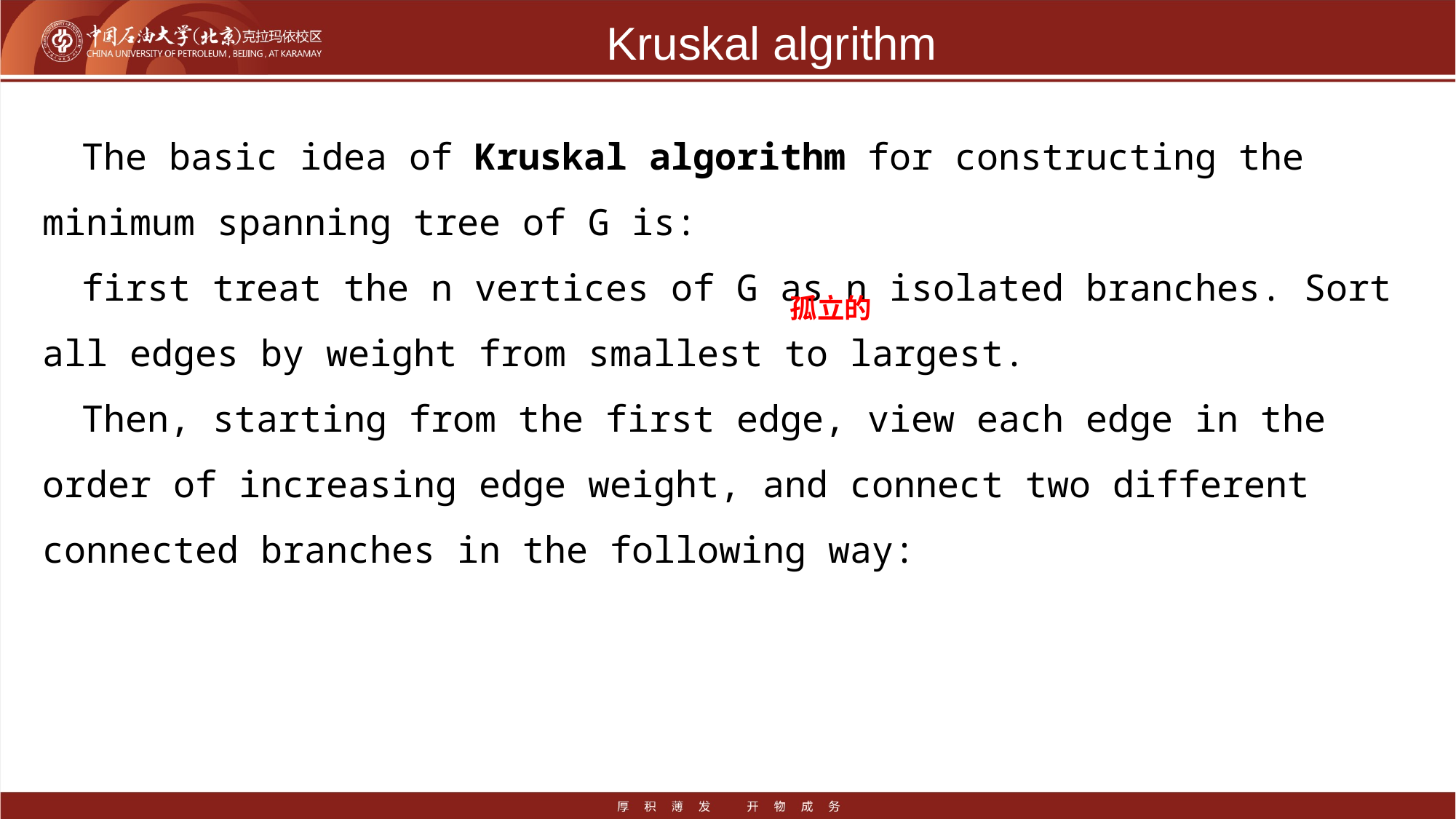

# Kruskal algrithm
The basic idea of Kruskal algorithm for constructing the minimum spanning tree of G is:
first treat the n vertices of G as n isolated branches. Sort all edges by weight from smallest to largest.
Then, starting from the first edge, view each edge in the order of increasing edge weight, and connect two different connected branches in the following way:
孤立的